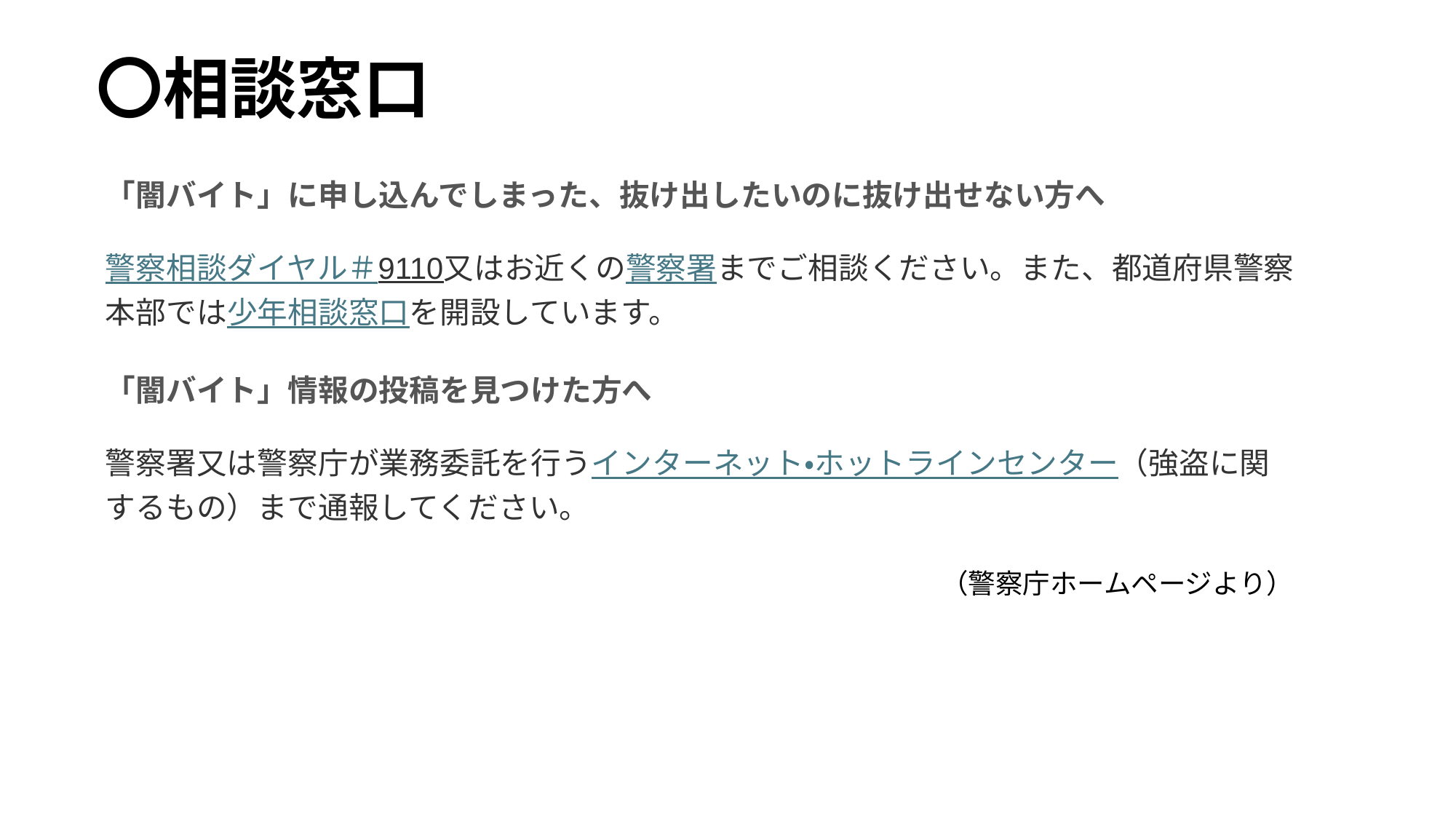

# 〇相談窓口
「闇バイト」に申し込んでしまった、抜け出したいのに抜け出せない方へ

警察相談ダイヤル＃9110又はお近くの警察署までご相談ください。また、都道府県警察
本部では少年相談窓口を開設しています。

「闇バイト」情報の投稿を見つけた方へ

警察署又は警察庁が業務委託を行うインターネット・ホットラインセンター（強盗に関するもの）まで通報してください。

（警察庁ホームページより）